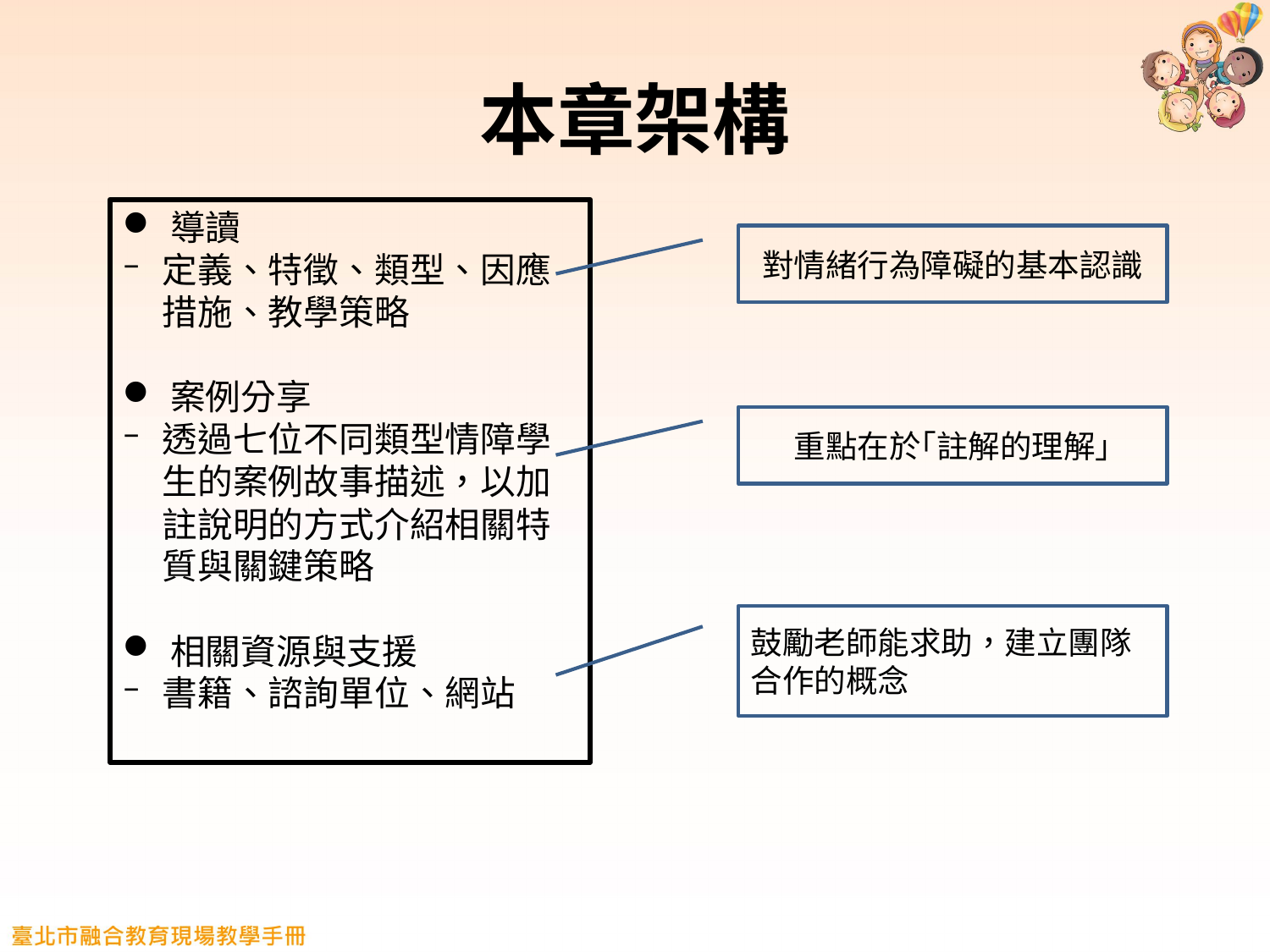

# 本章架構
導讀
定義、特徵、類型、因應措施、教學策略

案例分享
透過七位不同類型情障學生的案例故事描述，以加註說明的方式介紹相關特質與關鍵策略

相關資源與支援
書籍、諮詢單位、網站

對情緒行為障礙的基本認識
重點在於｢註解的理解｣
鼓勵老師能求助，建立團隊合作的概念